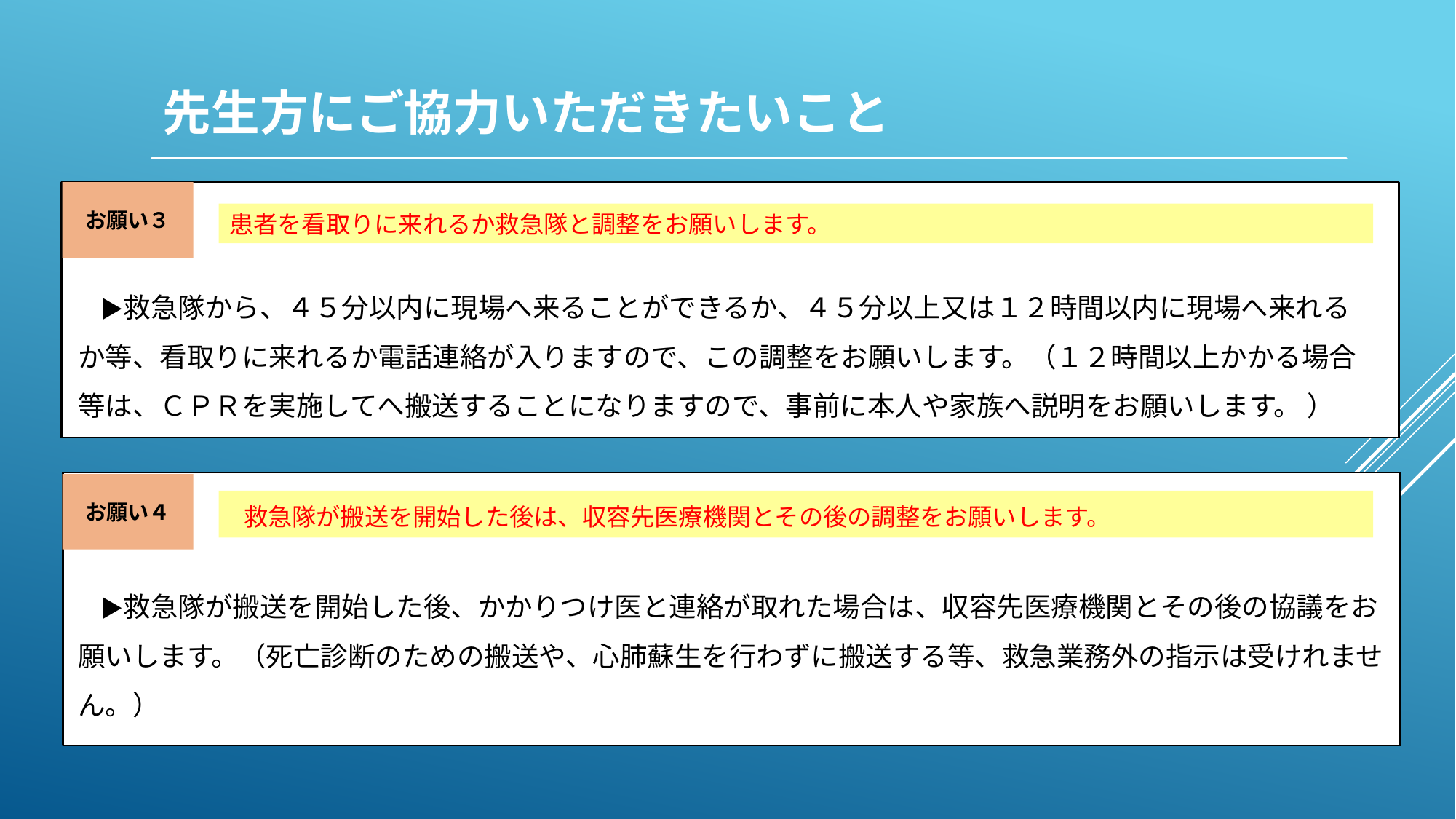

# 先生方にご協力いただきたいこと
お願い３

患者を看取りに来れるか救急隊と調整をお願いします。
　▶救急隊から、４５分以内に現場へ来ることができるか、４５分以上又は１２時間以内に現場へ来れるか等、看取りに来れるか電話連絡が入りますので、この調整をお願いします。（１２時間以上かかる場合等は、ＣＰＲを実施してへ搬送することになりますので、事前に本人や家族へ説明をお願いします。 ）

お願い４
 救急隊が搬送を開始した後は、収容先医療機関とその後の調整をお願いします。
　▶救急隊が搬送を開始した後、かかりつけ医と連絡が取れた場合は、収容先医療機関とその後の協議をお願いします。（死亡診断のための搬送や、心肺蘇生を行わずに搬送する等、救急業務外の指示は受けれません。）